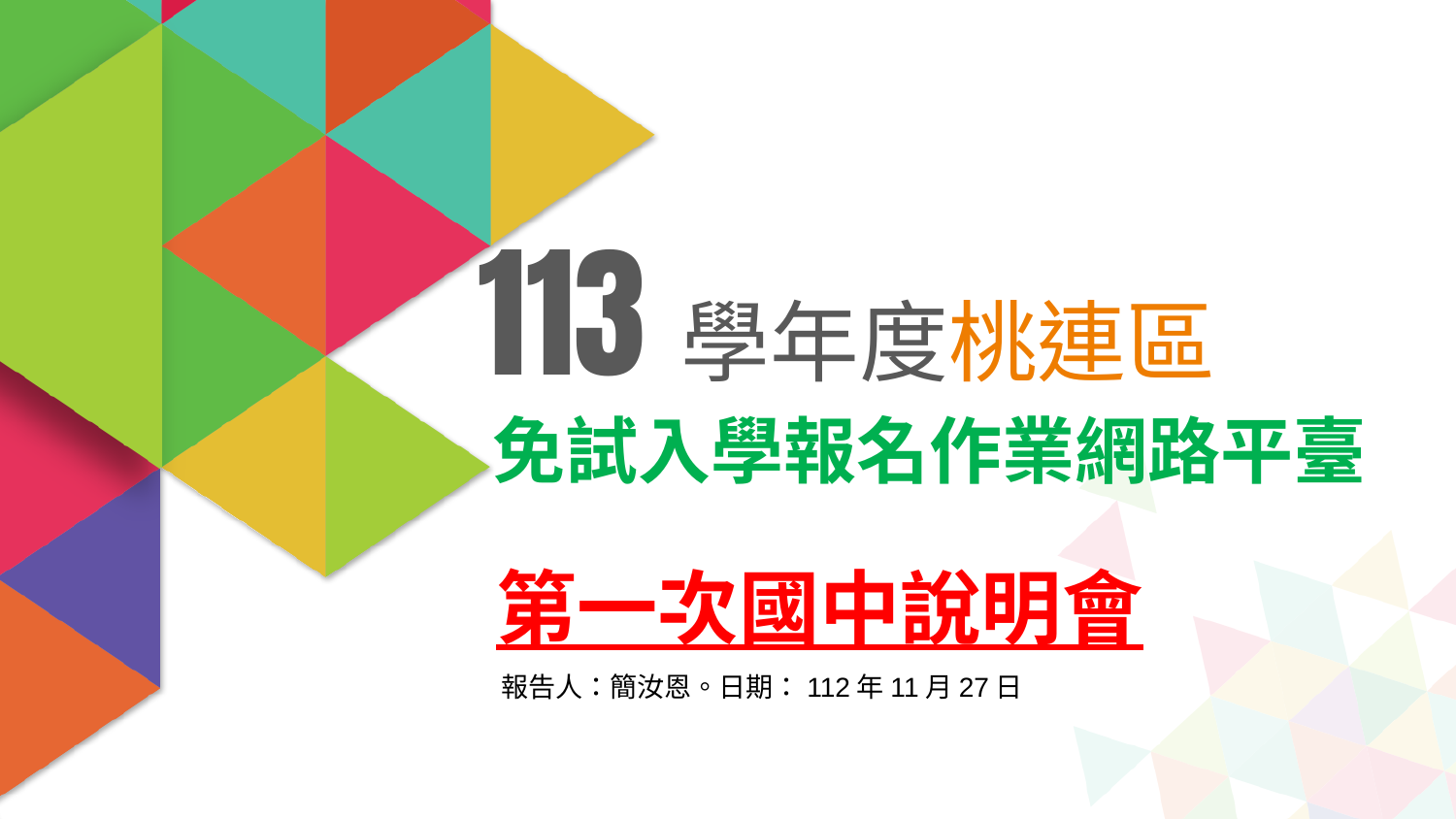

113學年度桃連區
免試入學報名作業網路平臺
第一次國中說明會
報告人：簡汝恩。日期：112年11月27日